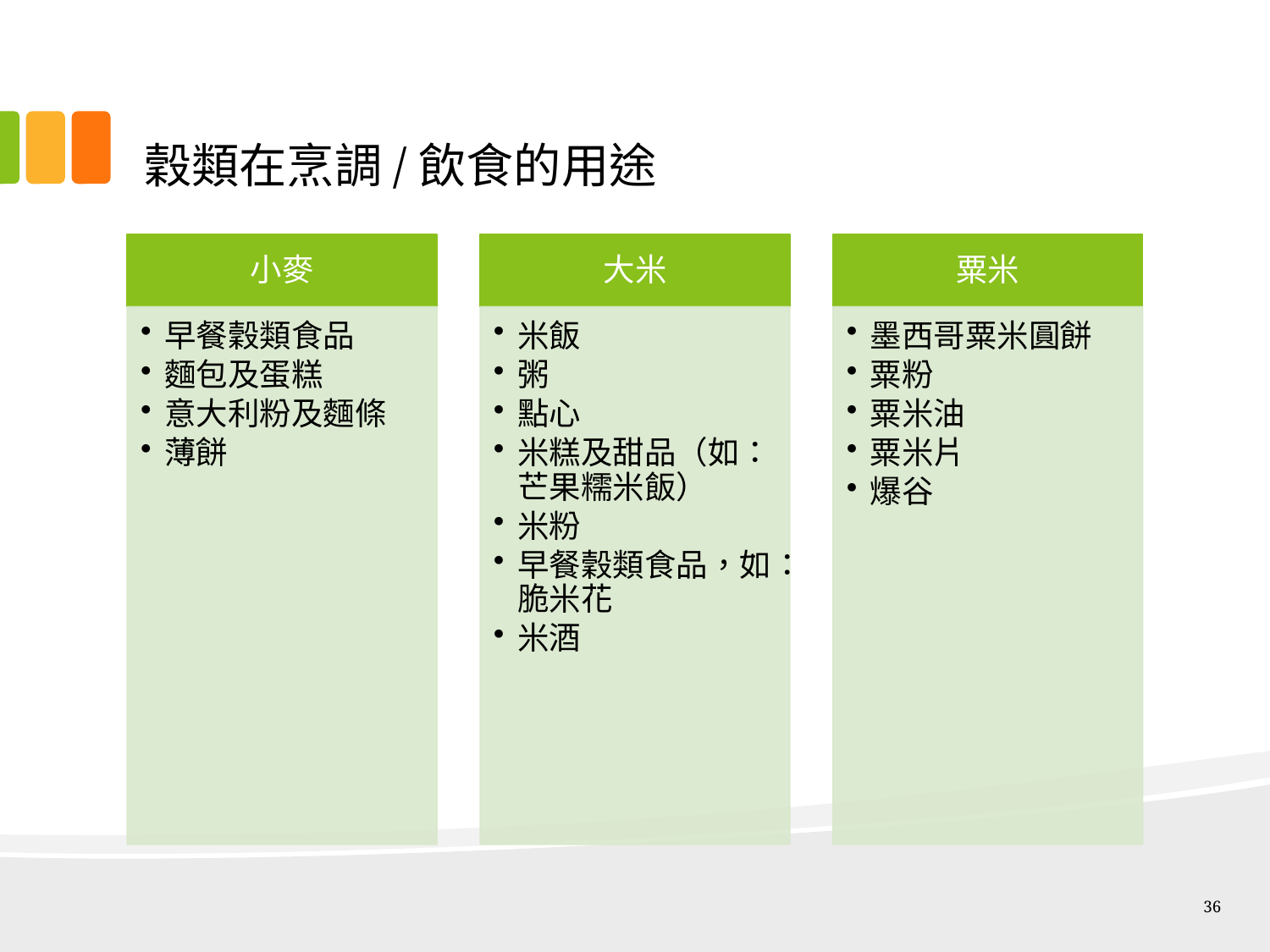

# 穀類在烹調/飲食的用途
小麥
早餐穀類食品
麵包及蛋糕
意大利粉及麵條
薄餅
大米
米飯
粥
點心
米糕及甜品（如：芒果糯米飯）
米粉
早餐穀類食品，如：脆米花
米酒
粟米
墨西哥粟米圓餅
粟粉
粟米油
粟米片
爆谷
36